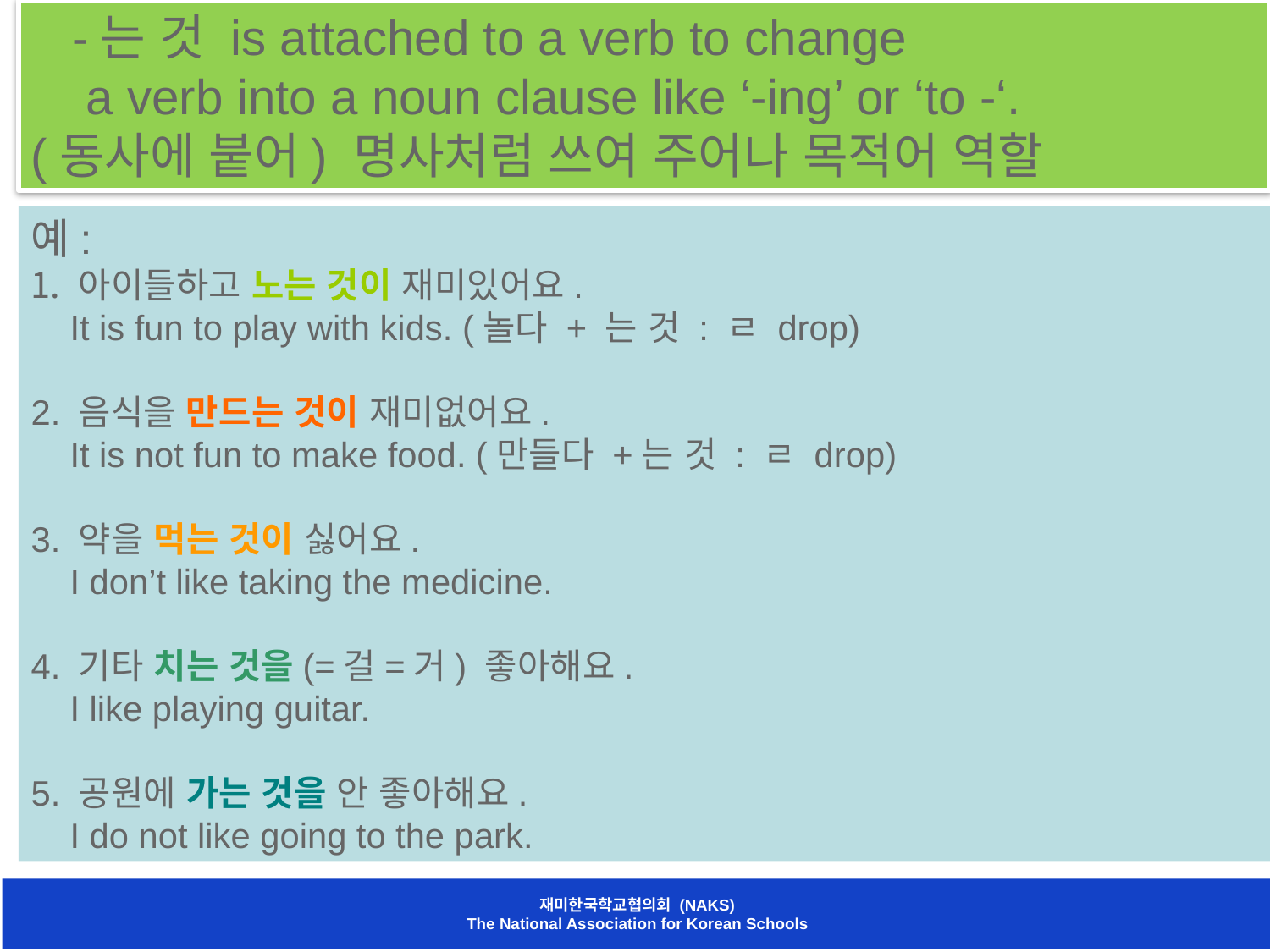

-는 것 is attached to a verb to change
    a verb into a noun clause like ‘-ing’ or ‘to -‘.
(동사에 붙어) 명사처럼 쓰여 주어나 목적어 역할
예:
아이들하고 노는 것이 재미있어요.
    It is fun to play with kids. (놀다 + 는 것 : ㄹ drop)
2. 음식을 만드는 것이 재미없어요.
    It is not fun to make food. (만들다 +는 것 : ㄹ drop)
3. 약을 먹는 것이 싫어요.
    I don’t like taking the medicine.

4. 기타 치는 것을(=걸=거) 좋아해요.
    I like playing guitar.
5. 공원에 가는 것을 안 좋아해요.
    I do not like going to the park.
재미한국학교협의회 (NAKS)
The National Association for Korean Schools